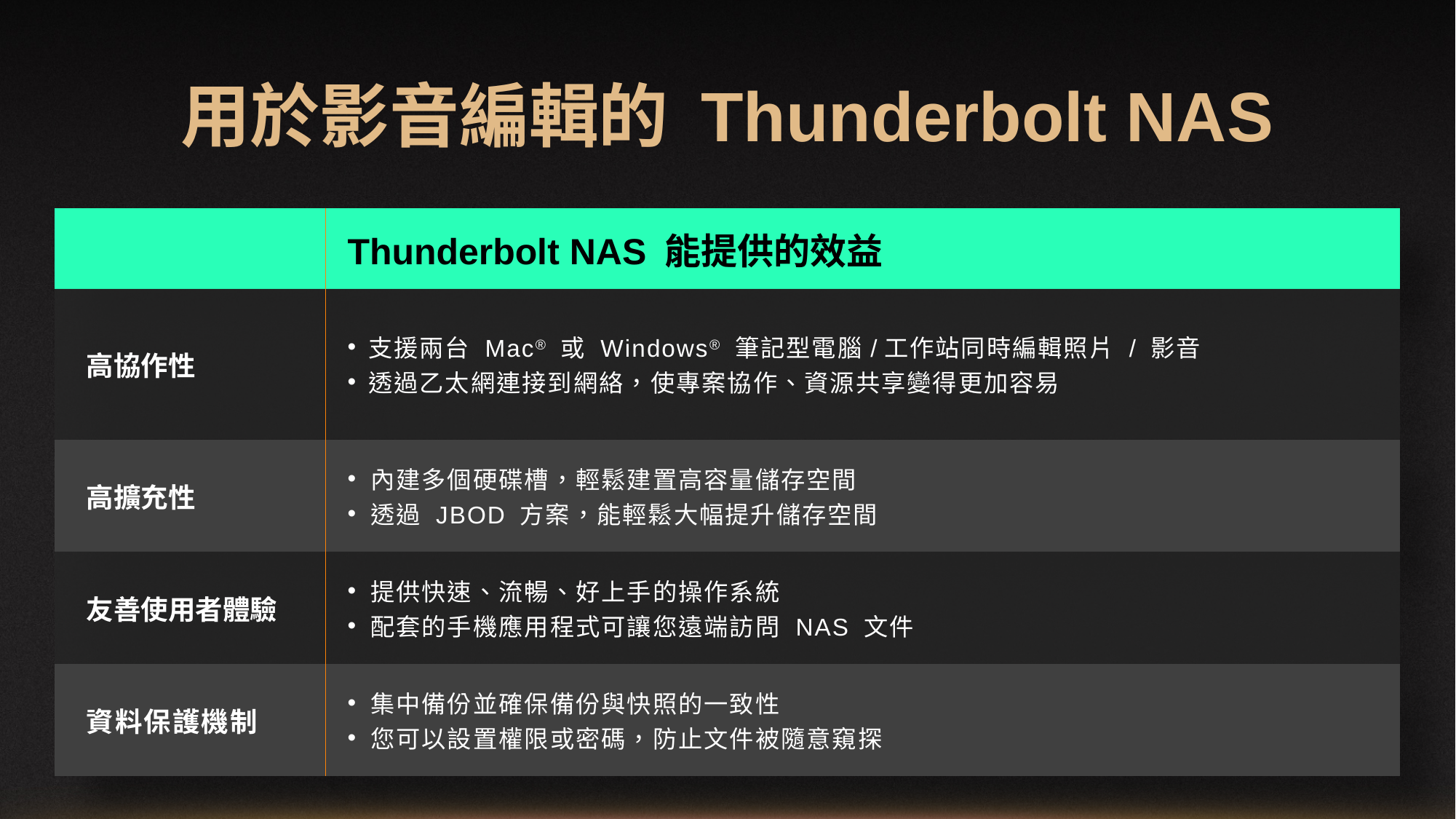

用於影音編輯的 Thunderbolt NAS
|  | Thunderbolt NAS 能提供的效益 |
| --- | --- |
| 高協作性 | 支援兩台 Mac® 或 Windows® 筆記型電腦/工作站同時編輯照片 / 影音 透過乙太網連接到網絡，使專案協作、資源共享變得更加容易 |
| 高擴充性 | 內建多個硬碟槽，輕鬆建置高容量儲存空間 透過 JBOD 方案，能輕鬆大幅提升儲存空間 |
| 友善使用者體驗 | 提供快速、流暢、好上手的操作系統 配套的手機應用程式可讓您遠端訪問 NAS 文件 |
| 資料保護機制 | 集中備份並確保備份與快照的一致性 您可以設置權限或密碼，防止文件被隨意窺探 |